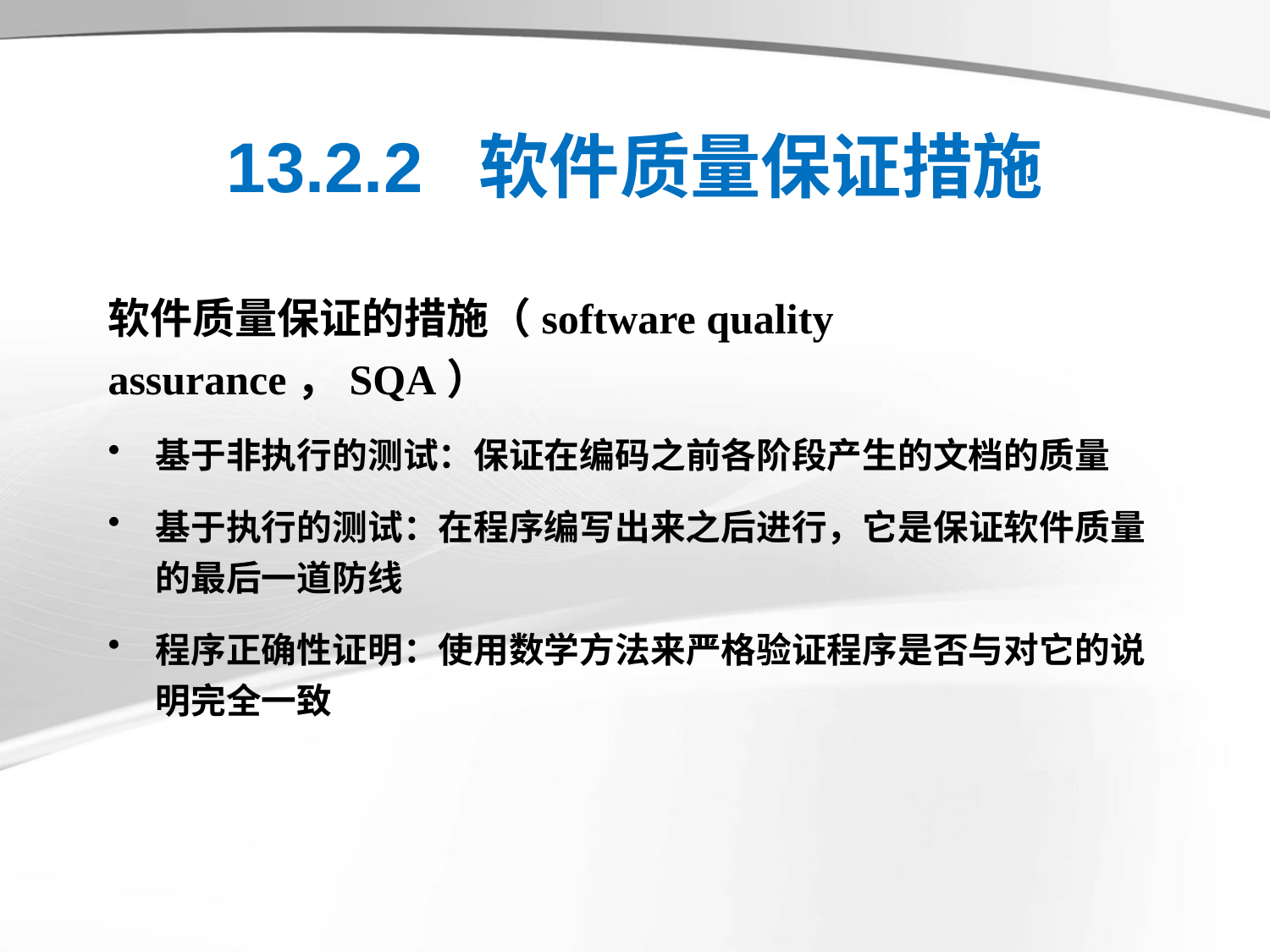

# 13.2.2  软件质量保证措施
软件质量保证的措施（software quality assurance，SQA）
基于非执行的测试：保证在编码之前各阶段产生的文档的质量
基于执行的测试：在程序编写出来之后进行，它是保证软件质量的最后一道防线
程序正确性证明：使用数学方法来严格验证程序是否与对它的说明完全一致